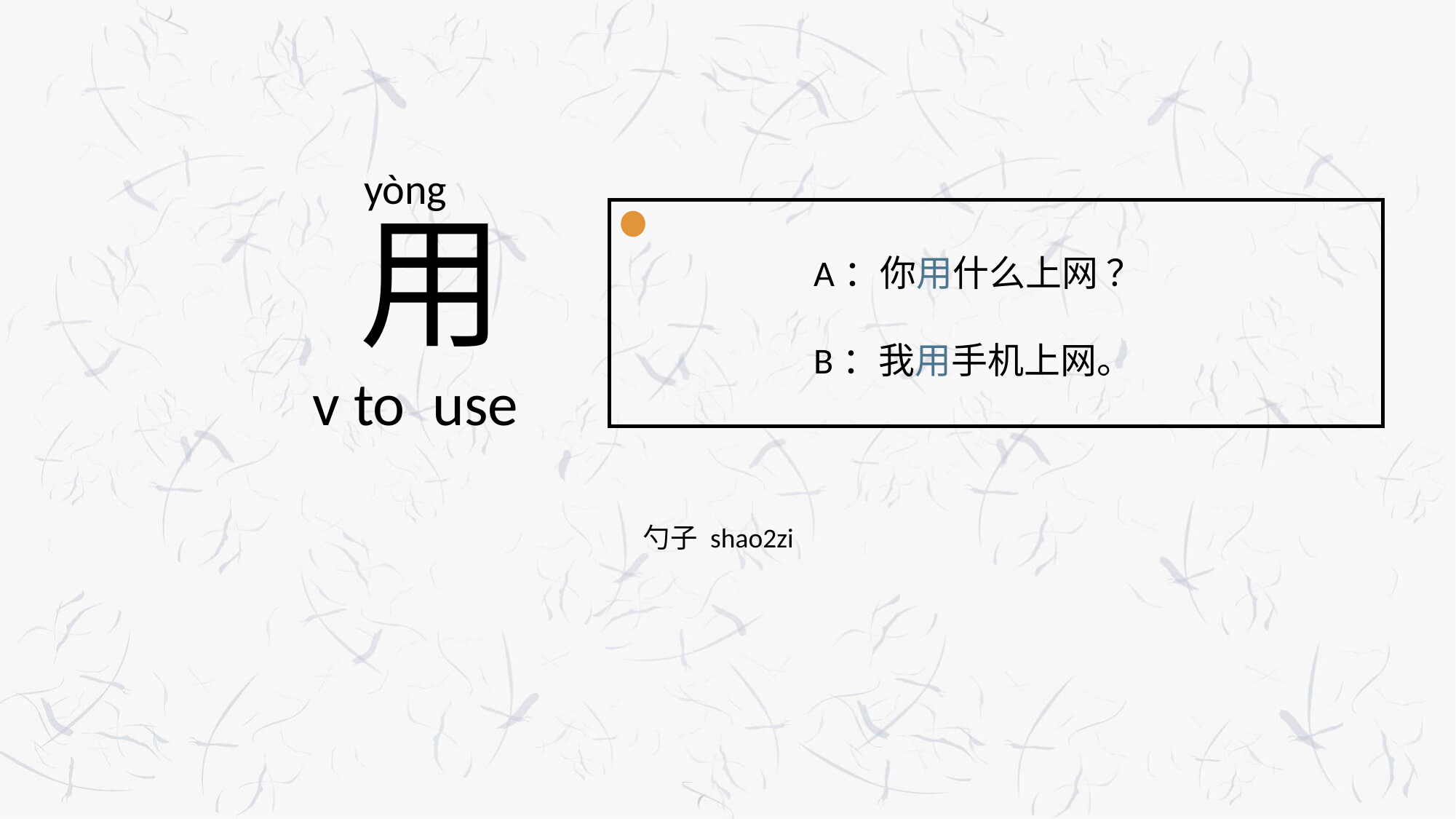

yòng
          用
                       v to  use

A：你用什么上网 ？

B：我用手机上网。
勺子 shao2zi